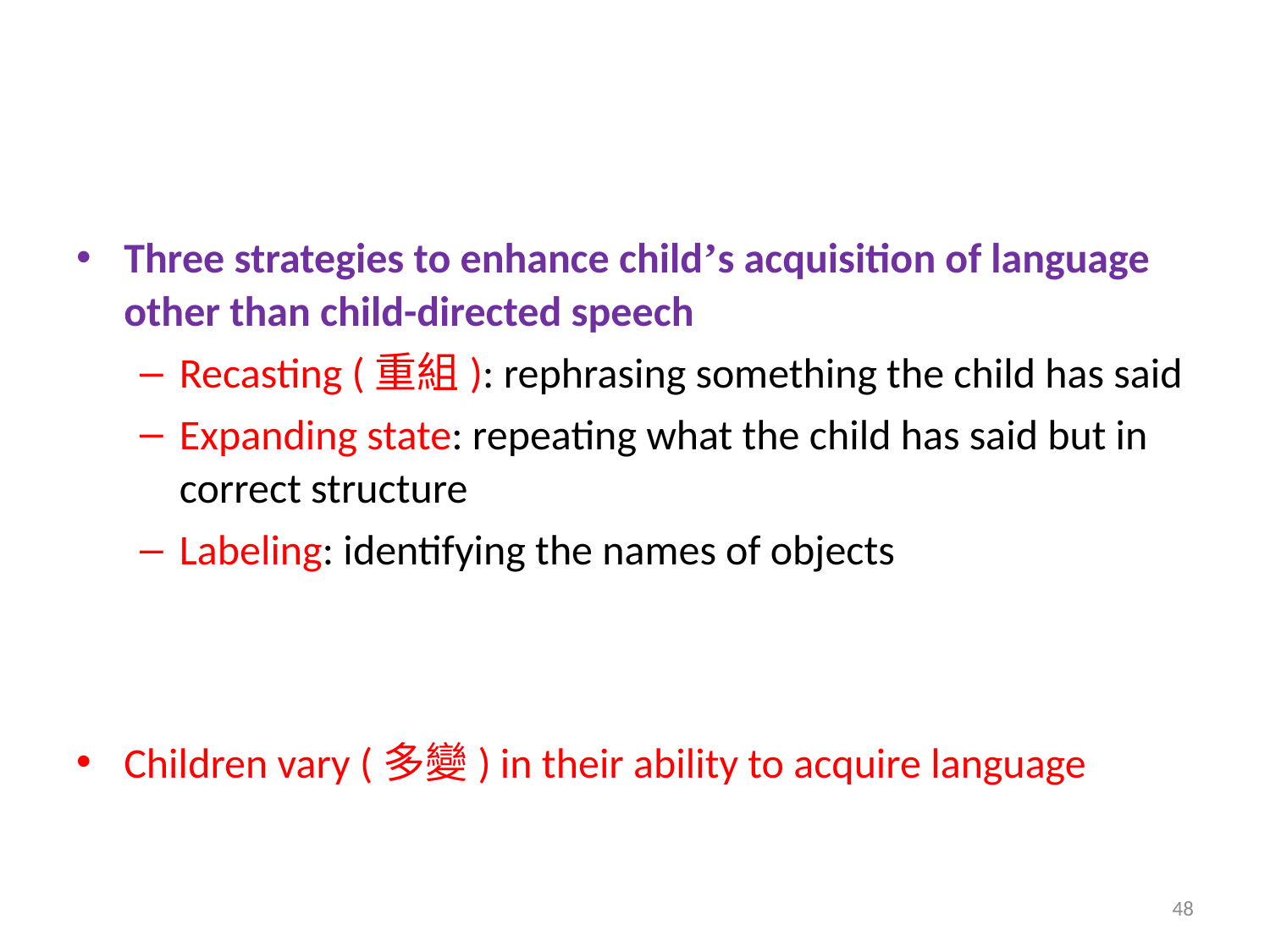

#
Three strategies to enhance child’s acquisition of language other than child-directed speech
Recasting (重組): rephrasing something the child has said
Expanding state: repeating what the child has said but in correct structure
Labeling: identifying the names of objects

Children vary (多變) in their ability to acquire language

48